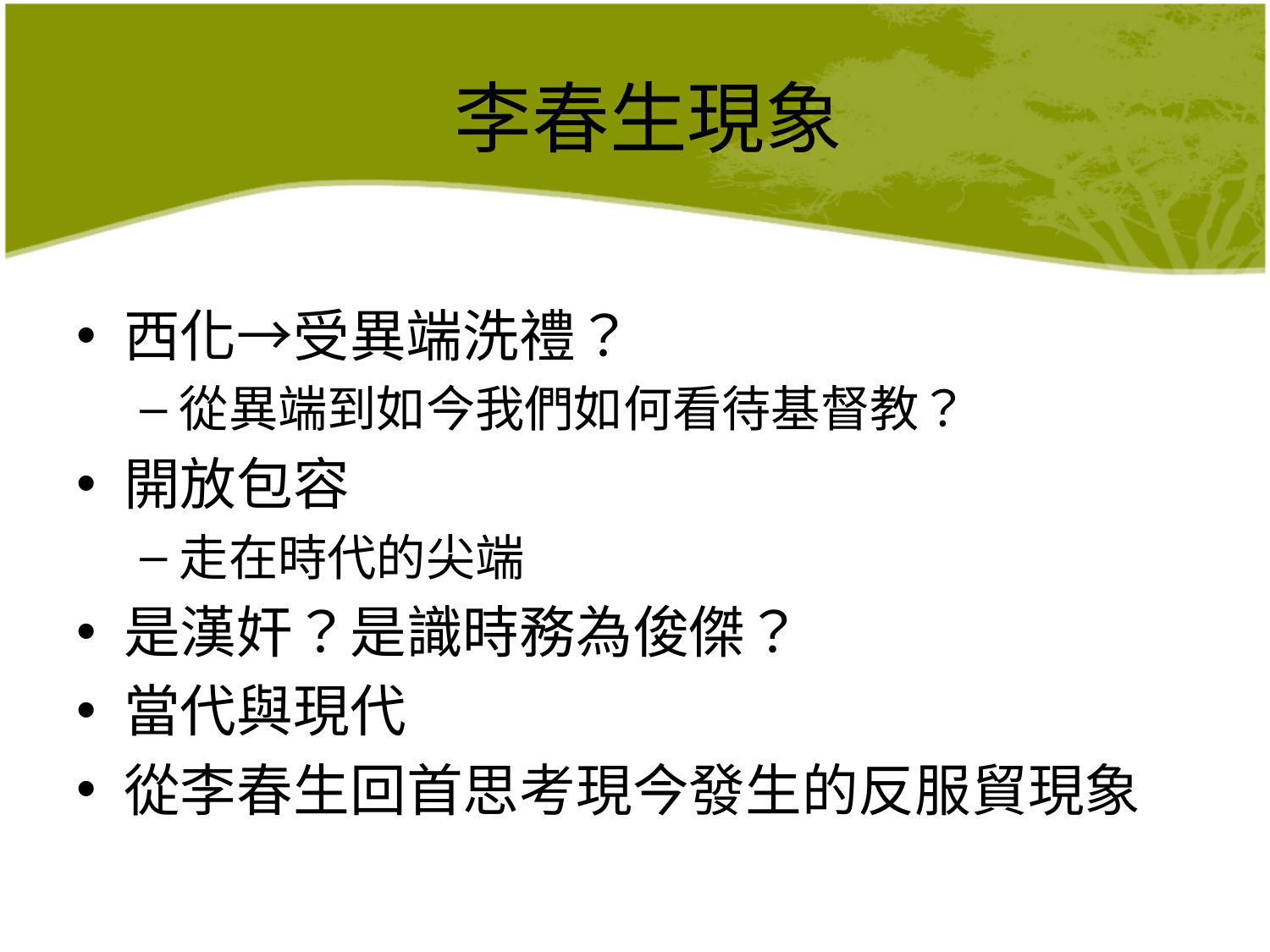

# 李春生現象
西化→受異端洗禮？
從異端到如今我們如何看待基督教？
開放包容
走在時代的尖端
是漢奸？是識時務為俊傑？
當代與現代
從李春生回首思考現今發生的反服貿現象